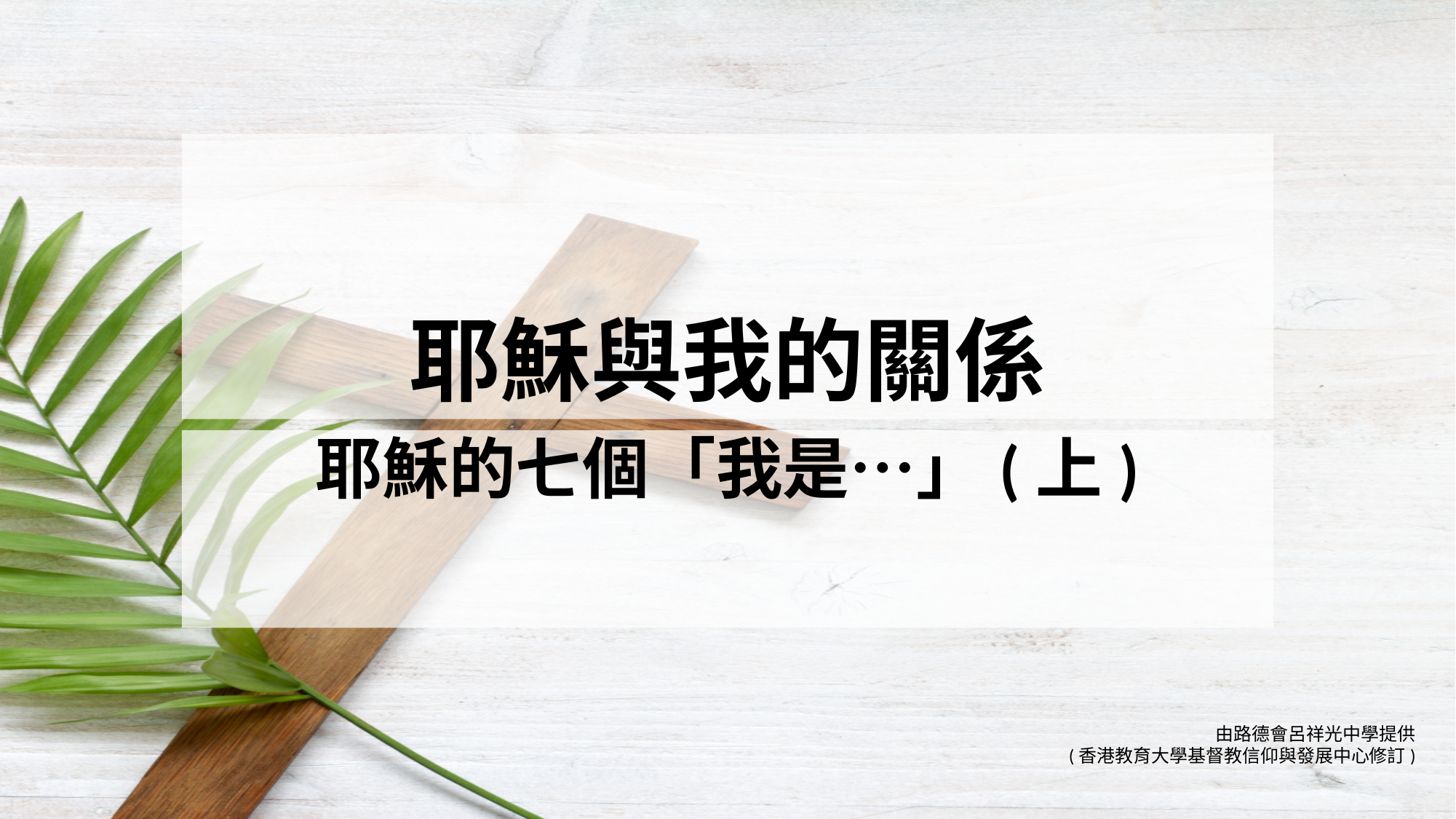

# 耶穌與我的關係
耶穌的七個「我是…」(上)
由路德會呂祥光中學提供
(香港教育大學基督教信仰與發展中心修訂)